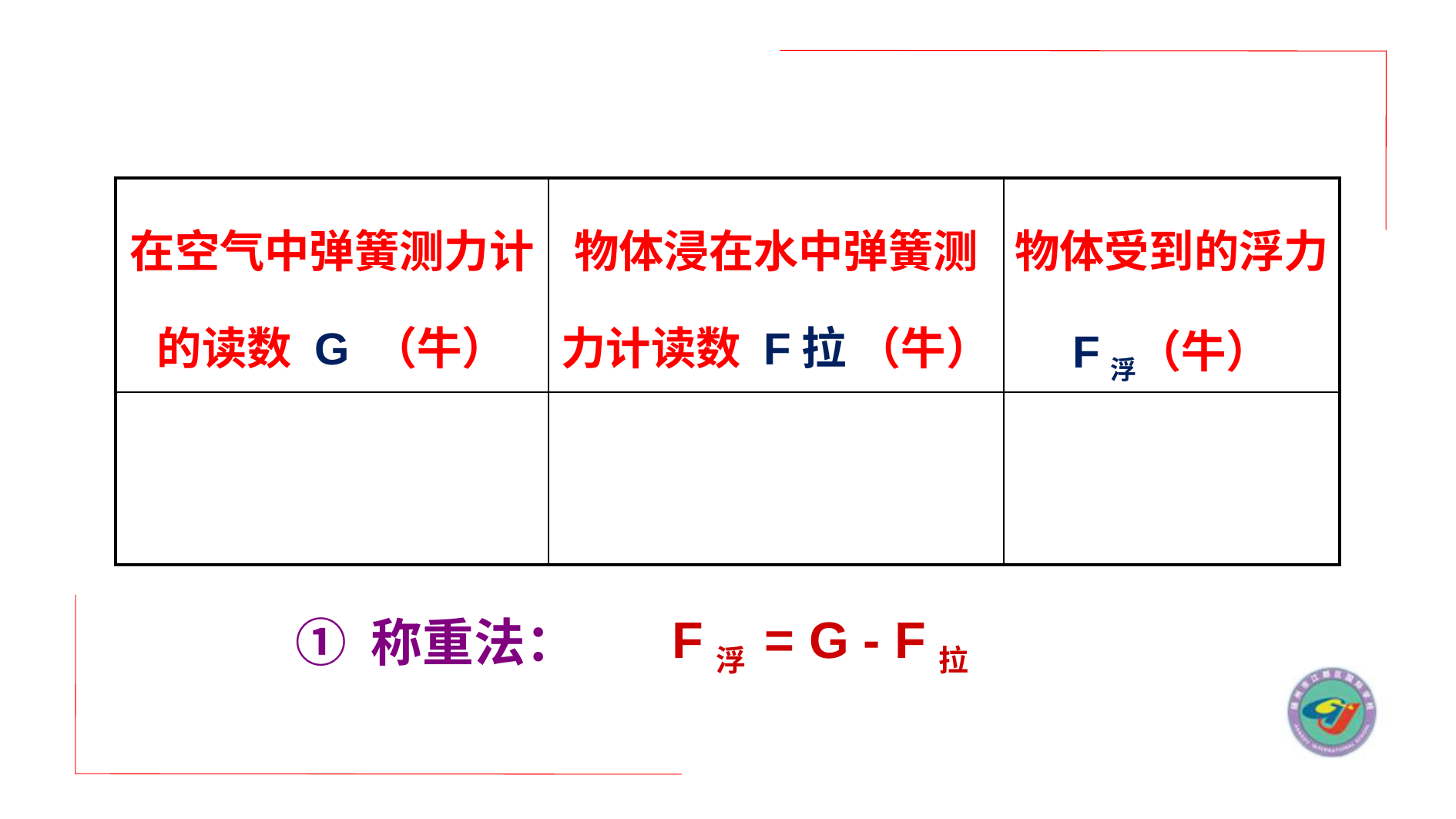

| 在空气中弹簧测力计的读数 G （牛） | 物体浸在水中弹簧测力计读数 F拉 （牛） | 物体受到的浮力 F浮（牛） |
| --- | --- | --- |
|  |  |  |

F浮 = G - F拉
 ① 称重法：